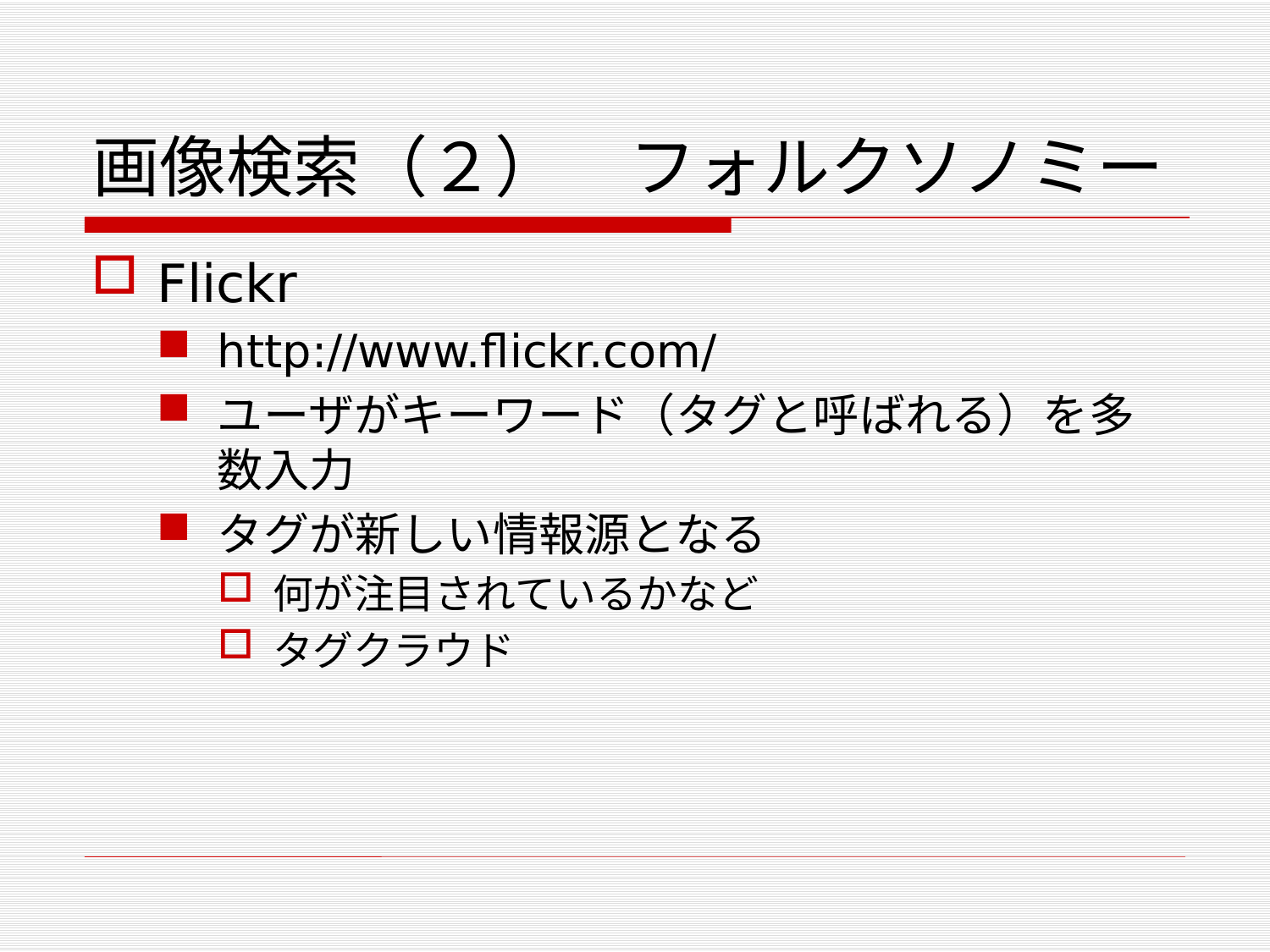

# 画像検索（２）　フォルクソノミー
Flickr
http://www.flickr.com/
ユーザがキーワード（タグと呼ばれる）を多数入力
タグが新しい情報源となる
何が注目されているかなど
タグクラウド